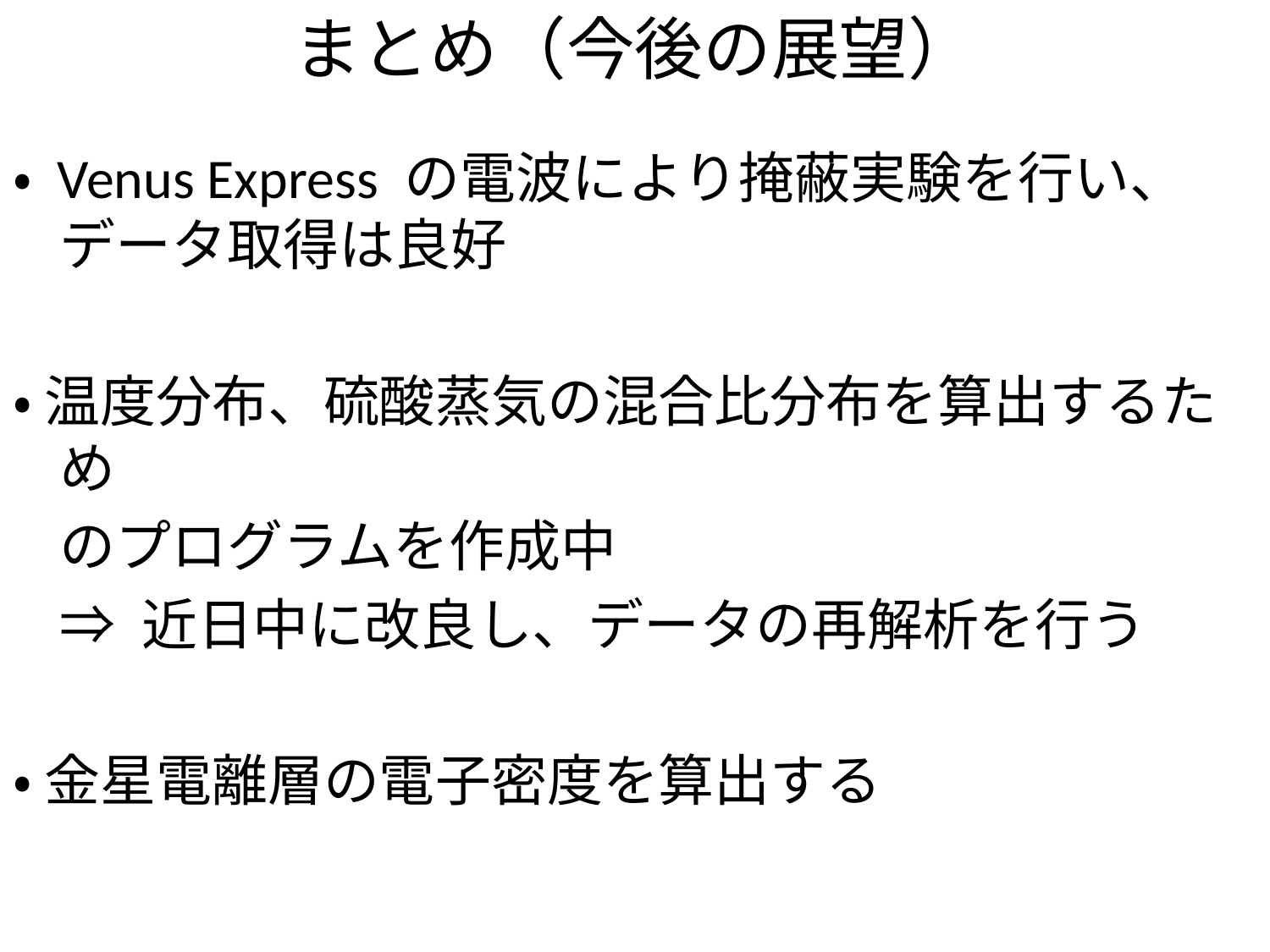

# まとめ（今後の展望）
・ Venus Express の電波により掩蔽実験を行い、データ取得は良好

・ 温度分布、硫酸蒸気の混合比分布を算出するため
	のプログラムを作成中
			⇒ 近日中に改良し、データの再解析を行う

・ 金星電離層の電子密度を算出する